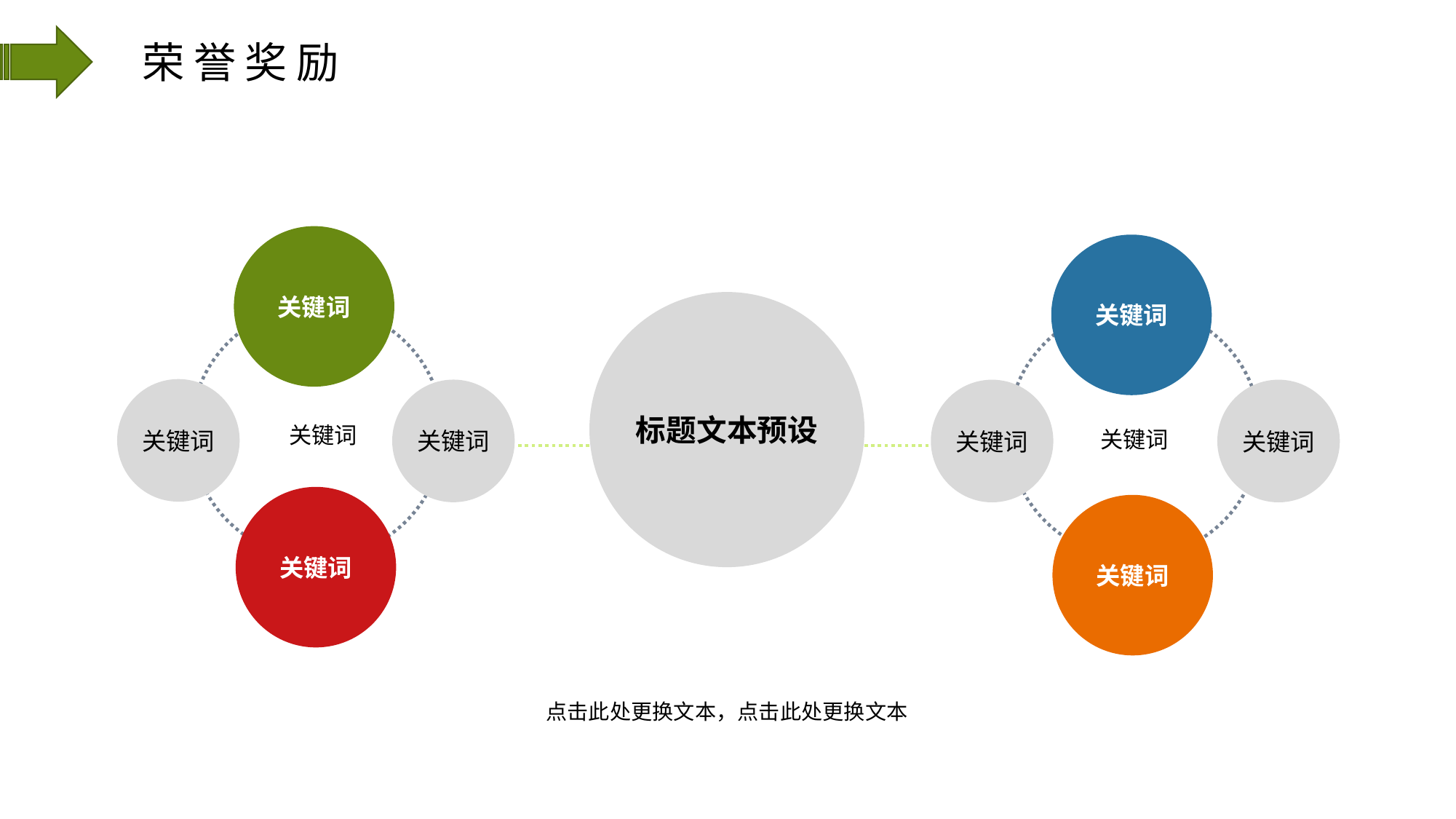

荣誉奖励
关键词
关键词
标题文本预设

关键词
关键词
关键词
关键词
关键词
关键词
关键词
关键词
点击此处更换文本，点击此处更换文本